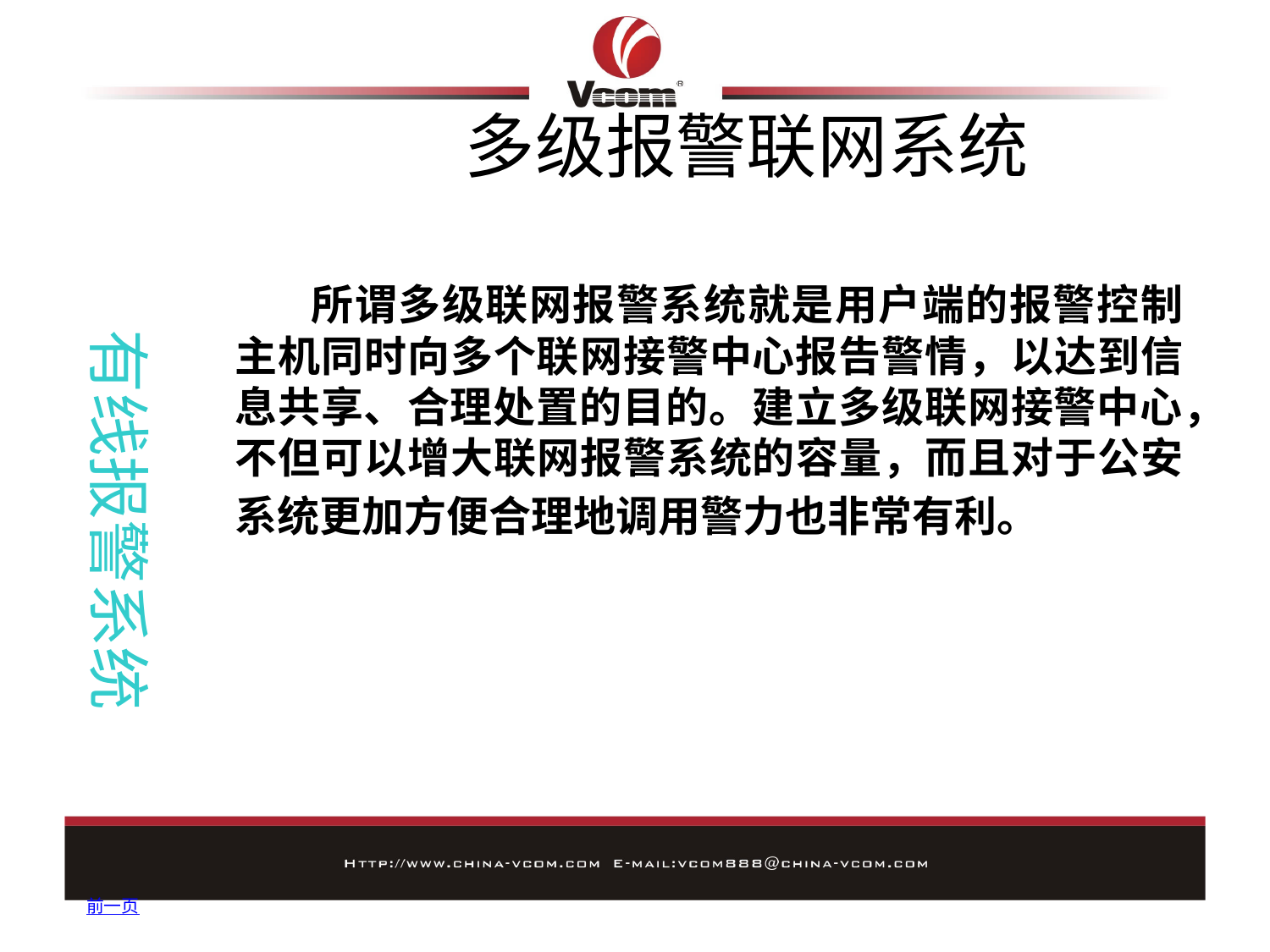

多级报警联网系统
     所谓多级联网报警系统就是用户端的报警控制主机同时向多个联网接警中心报告警情，以达到信息共享、合理处置的目的。建立多级联网接警中心，不但可以增大联网报警系统的容量，而且对于公安系统更加方便合理地调用警力也非常有利。
有线报警系统
前一页